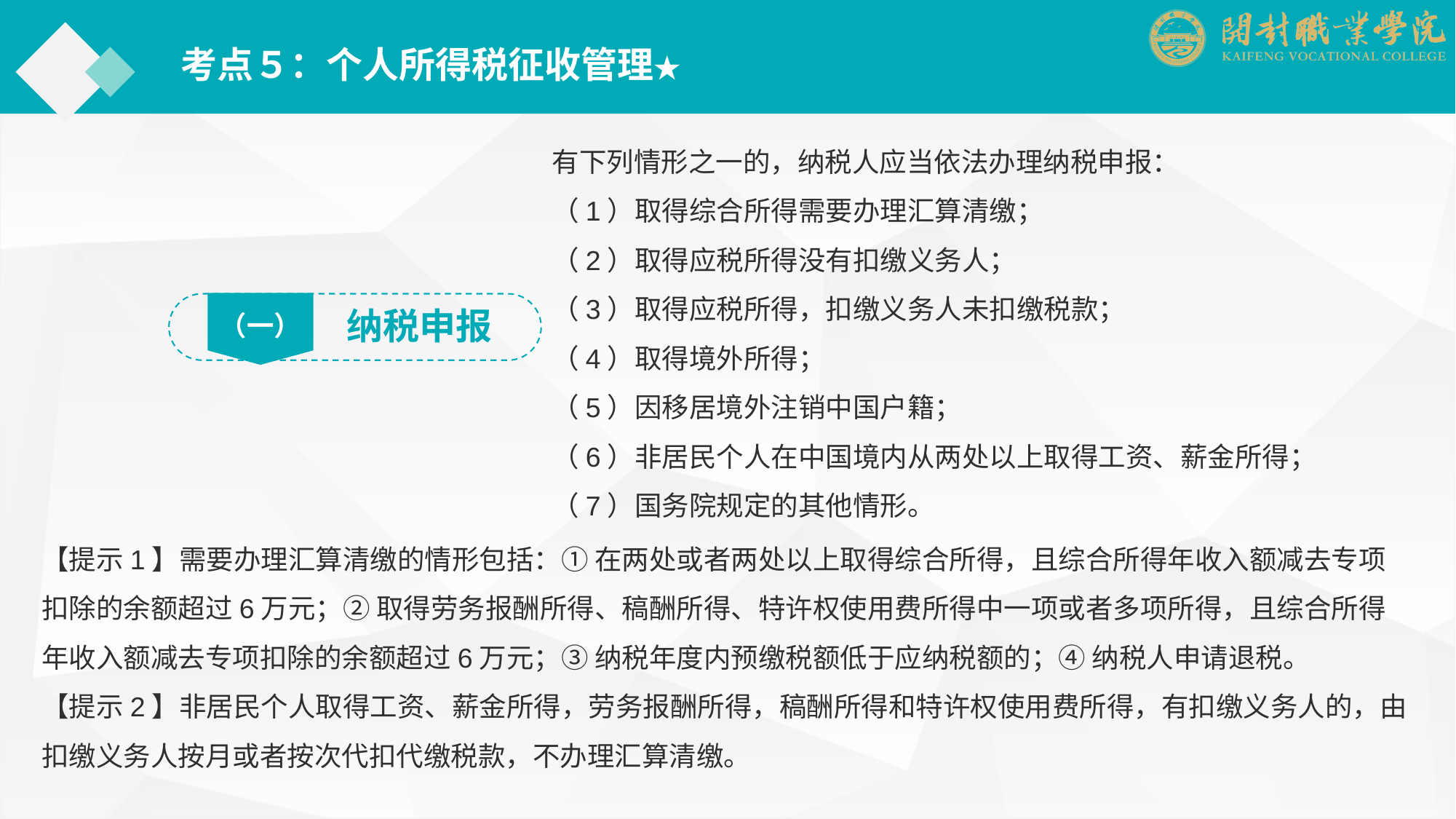

考点５：个人所得税征收管理★
有下列情形之一的，纳税人应当依法办理纳税申报：
（1）取得综合所得需要办理汇算清缴；
（2）取得应税所得没有扣缴义务人；
（3）取得应税所得，扣缴义务人未扣缴税款；
（4）取得境外所得；
（5）因移居境外注销中国户籍；
（6）非居民个人在中国境内从两处以上取得工资、薪金所得；
（7）国务院规定的其他情形。
（一）

纳税申报
【提示1】需要办理汇算清缴的情形包括：① 在两处或者两处以上取得综合所得，且综合所得年收入额减去专项扣除的余额超过6万元；② 取得劳务报酬所得、稿酬所得、特许权使用费所得中一项或者多项所得，且综合所得年收入额减去专项扣除的余额超过6万元；③ 纳税年度内预缴税额低于应纳税额的；④ 纳税人申请退税。
【提示2】非居民个人取得工资、薪金所得，劳务报酬所得，稿酬所得和特许权使用费所得，有扣缴义务人的，由扣缴义务人按月或者按次代扣代缴税款，不办理汇算清缴。